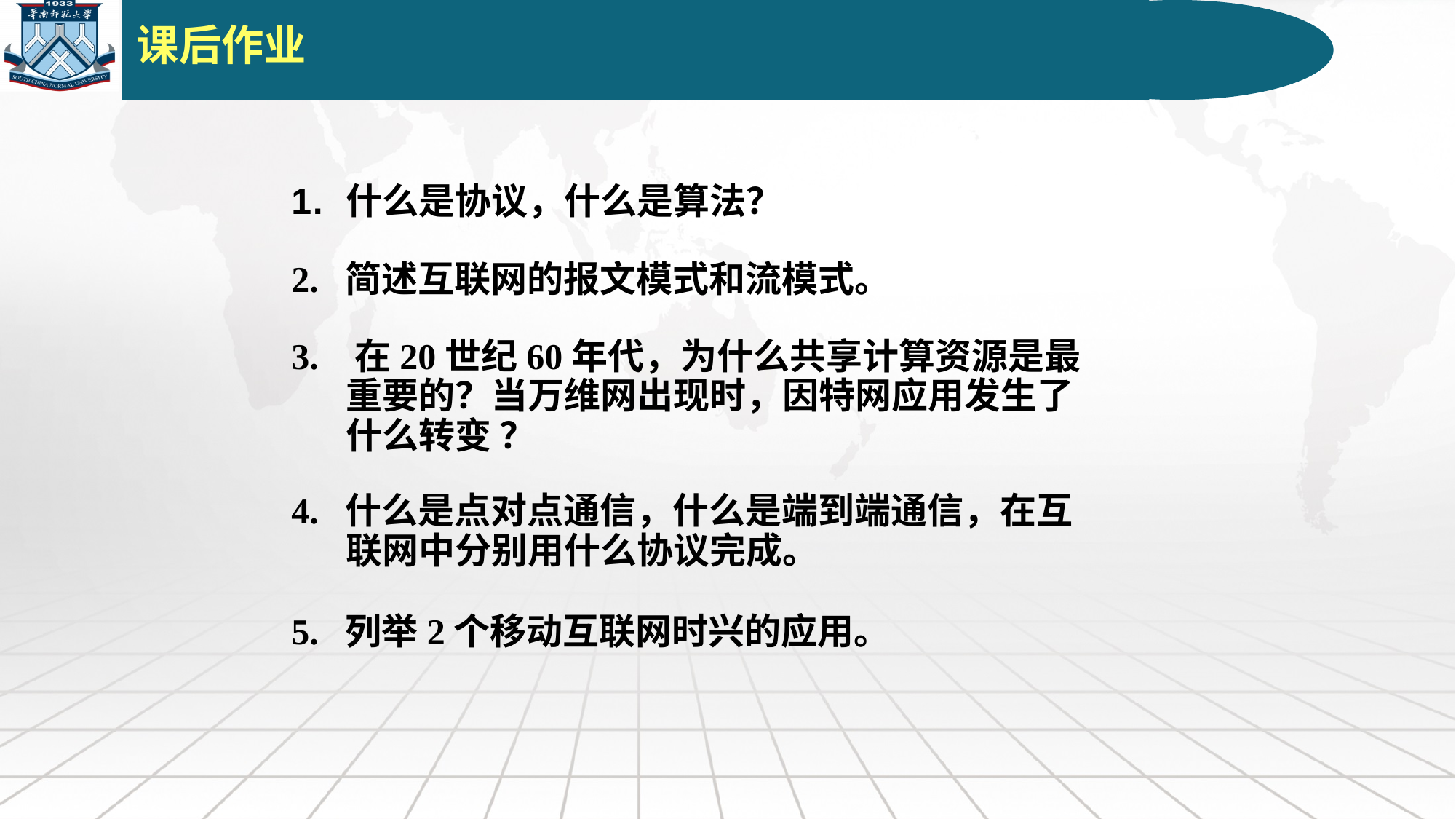

本科内容主要仍然是基本概念的接受，受选修课时的限制，更是希望大家了解/理解概念与技术思想，而不是深入技术细节，也不能完成技术专家培训。
本课程是讲授为主，辅助实验和讨论形式，选修课评分的主要依据平时的讨论提问成绩和最终考试结合。

课后作业
什么是协议，什么是算法？
2.  简述互联网的报文模式和流模式。
3.   在20世纪60年代，为什么共享计算资源是最重要的？当万维网出现时，因特网应用发生了什么转变 ？
4.  什么是点对点通信，什么是端到端通信，在互联网中分别用什么协议完成。
5.  列举2个移动互联网时兴的应用。